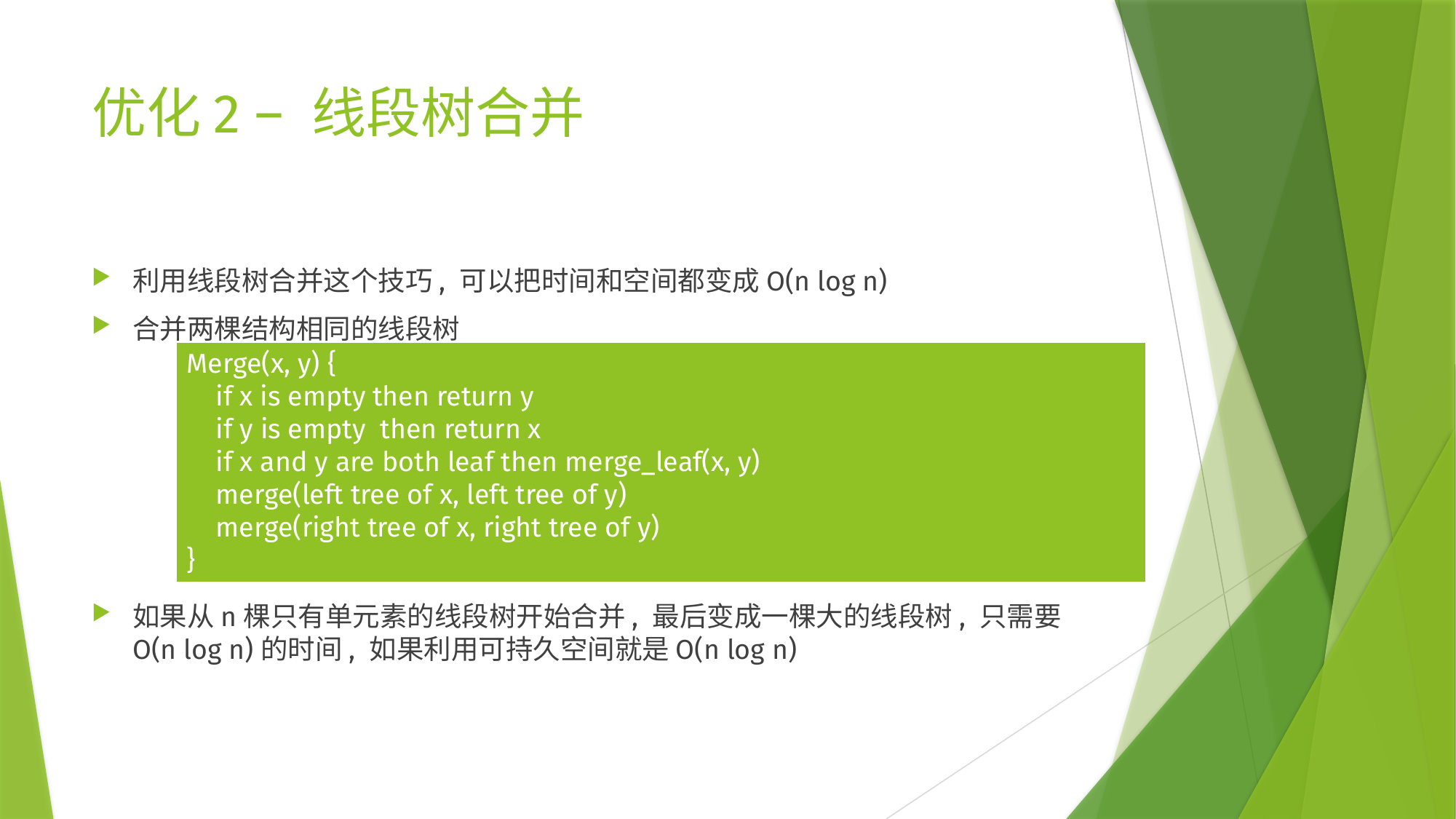

# 优化2 – 线段树合并
利用线段树合并这个技巧, 可以把时间和空间都变成O(n log n)
合并两棵结构相同的线段树

如果从n棵只有单元素的线段树开始合并, 最后变成一棵大的线段树, 只需要O(n log n)的时间, 如果利用可持久空间就是O(n log n)

| Merge(x, y) { if x is empty then return y if y is empty then return x if x and y are both leaf then merge\_leaf(x, y) merge(left tree of x, left tree of y) merge(right tree of x, right tree of y) } |
| --- |